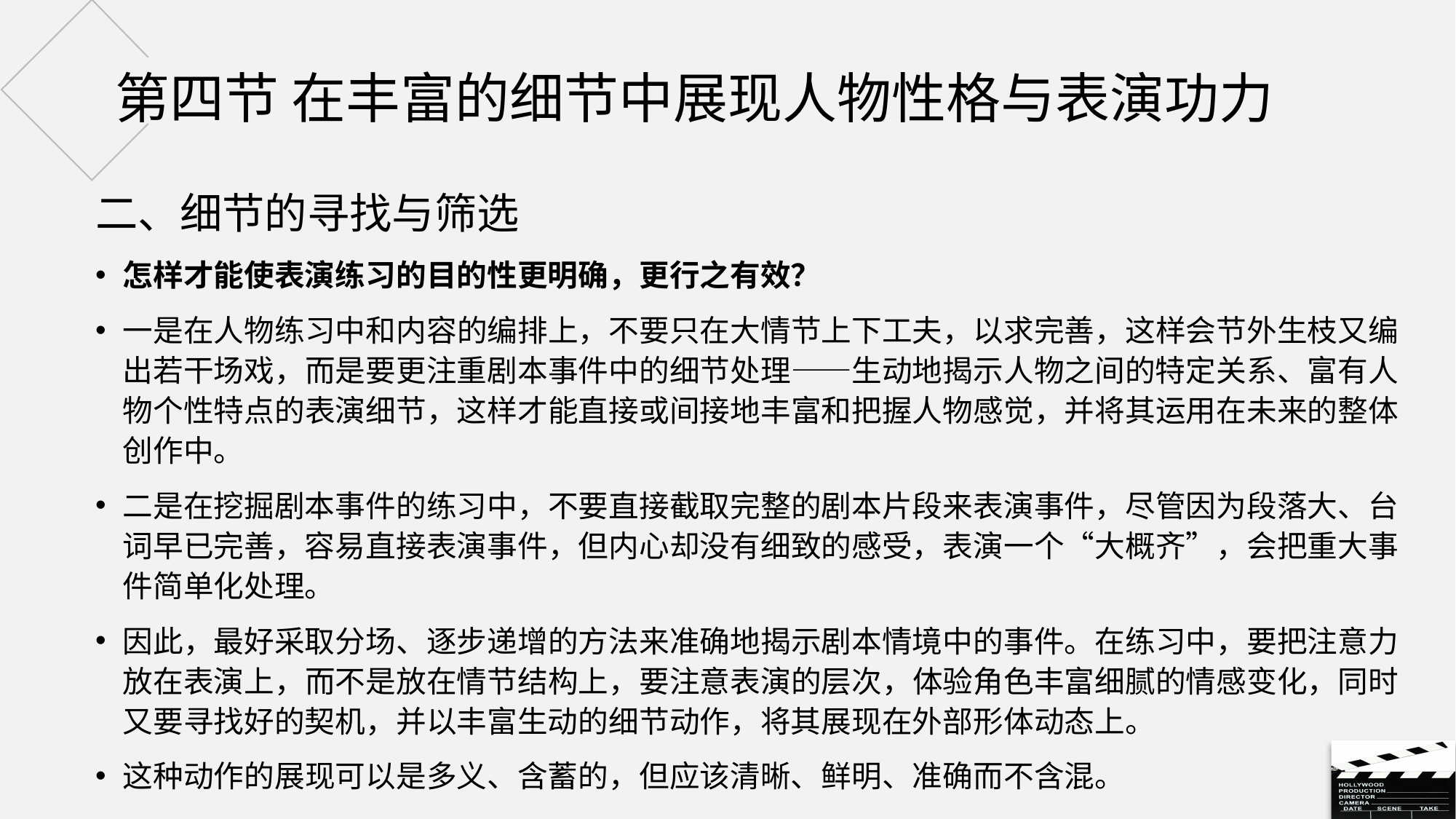

# 第四节 在丰富的细节中展现人物性格与表演功力
二、细节的寻找与筛选
怎样才能使表演练习的目的性更明确，更行之有效？
一是在人物练习中和内容的编排上，不要只在大情节上下工夫，以求完善，这样会节外生枝又编出若干场戏，而是要更注重剧本事件中的细节处理——生动地揭示人物之间的特定关系、富有人物个性特点的表演细节，这样才能直接或间接地丰富和把握人物感觉，并将其运用在未来的整体创作中。
二是在挖掘剧本事件的练习中，不要直接截取完整的剧本片段来表演事件，尽管因为段落大、台词早已完善，容易直接表演事件，但内心却没有细致的感受，表演一个“大概齐”，会把重大事件简单化处理。
因此，最好采取分场、逐步递增的方法来准确地揭示剧本情境中的事件。在练习中，要把注意力放在表演上，而不是放在情节结构上，要注意表演的层次，体验角色丰富细腻的情感变化，同时又要寻找好的契机，并以丰富生动的细节动作，将其展现在外部形体动态上。
这种动作的展现可以是多义、含蓄的，但应该清晰、鲜明、准确而不含混。